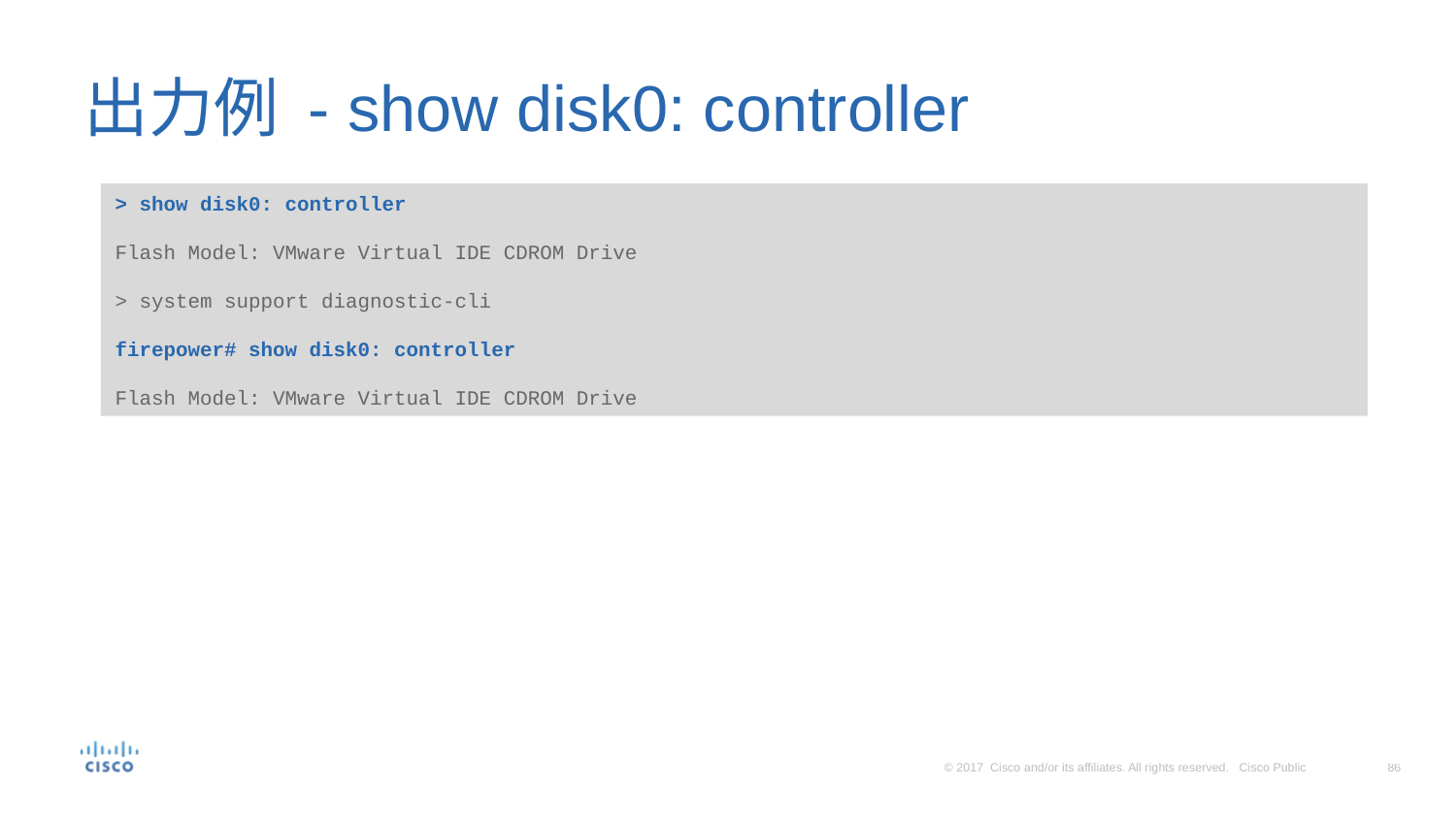

# 出力例 - show disk0: controller
> show disk0: controller

Flash Model: VMware Virtual IDE CDROM Drive

> system support diagnostic-cli

firepower# show disk0: controller

Flash Model: VMware Virtual IDE CDROM Drive